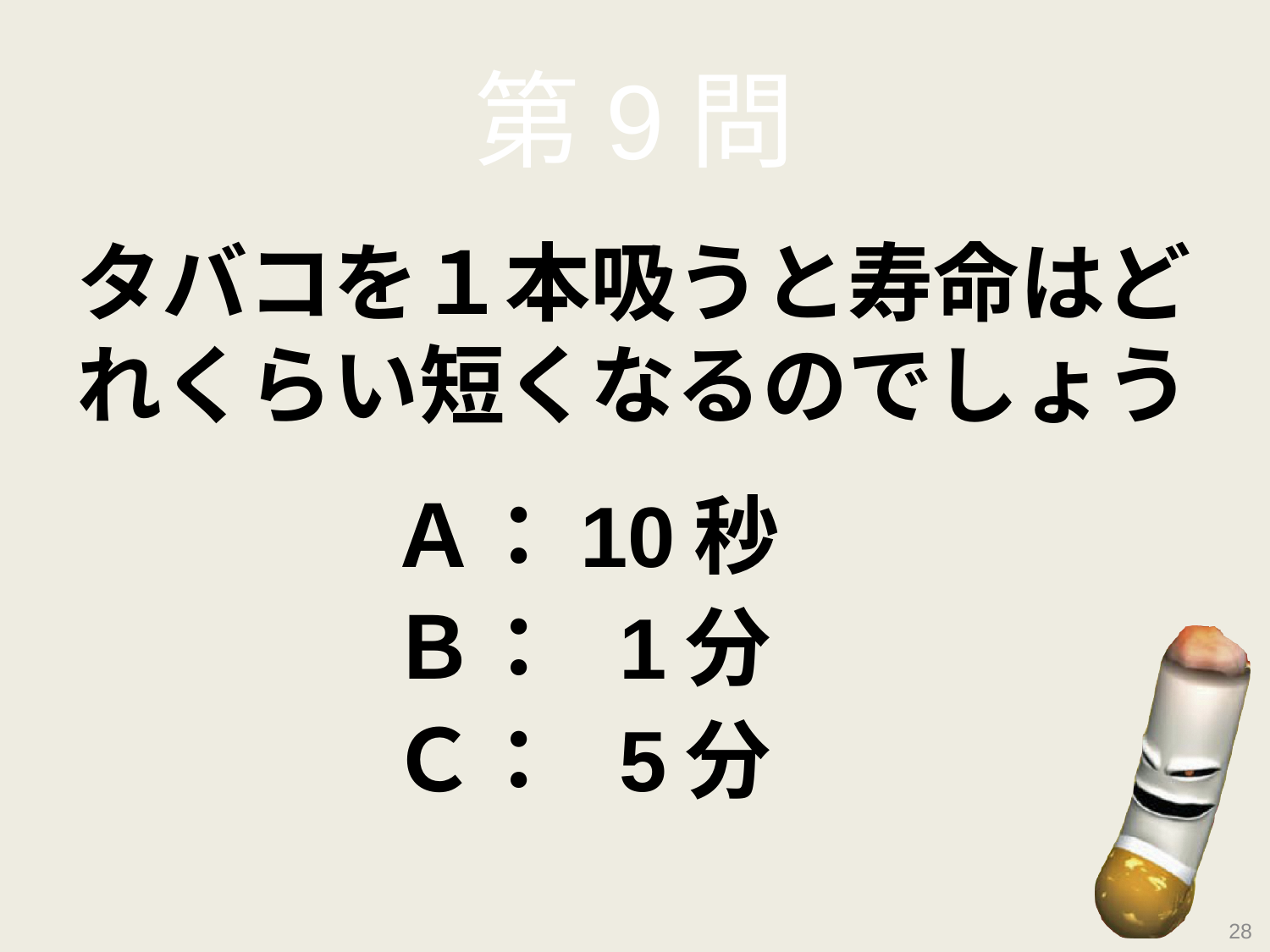

# 第9問
タバコを１本吸うと寿命はどれくらい短くなるのでしょう
		　Ａ：10秒
		　Ｂ：  1分
		　Ｃ：  5分

28